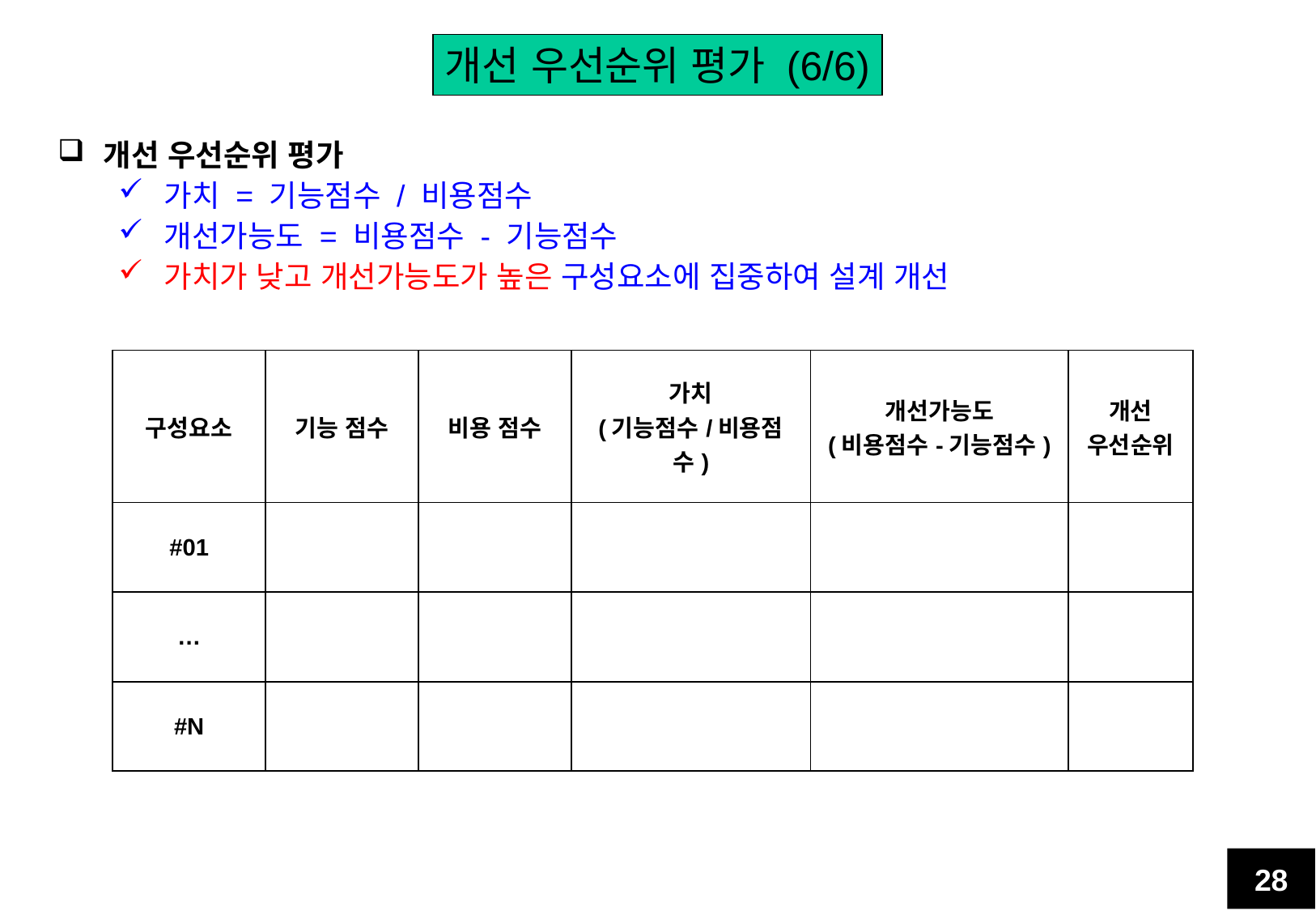

개선 우선순위 평가 (6/6)
개선 우선순위 평가
가치 = 기능점수 / 비용점수
개선가능도 = 비용점수 - 기능점수
가치가 낮고 개선가능도가 높은 구성요소에 집중하여 설계 개선

| 구성요소 | 기능 점수 | 비용 점수 | 가치 (기능점수/비용점수) | 개선가능도 (비용점수-기능점수) | 개선 우선순위 |
| --- | --- | --- | --- | --- | --- |
| #01 |  |  |  |  |  |
| … |  |  |  |  |  |
| #N |  |  |  |  |  |
28